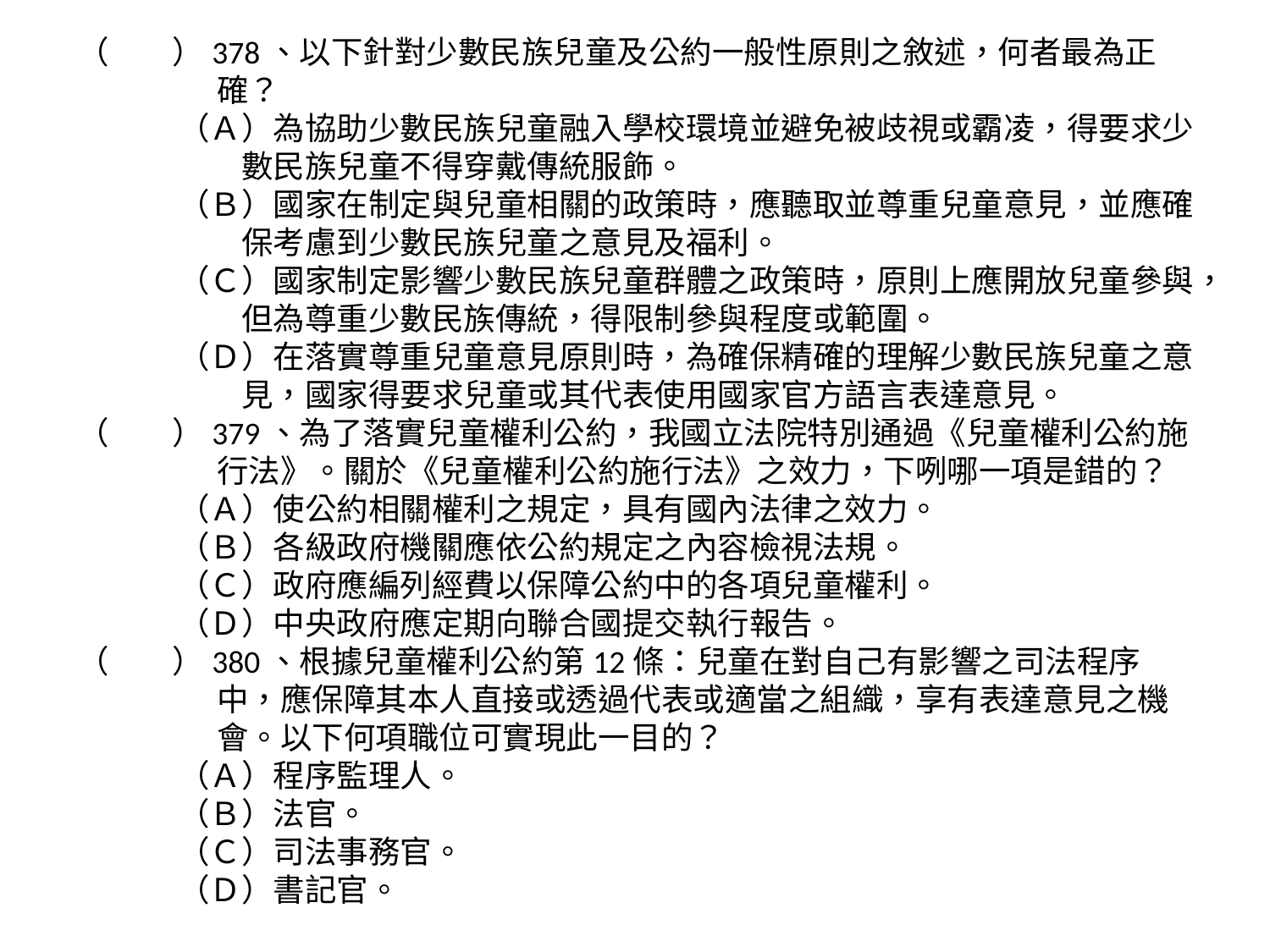

（　　）378、以下針對少數民族兒童及公約一般性原則之敘述，何者最為正確？
（Ａ）為協助少數民族兒童融入學校環境並避免被歧視或霸凌，得要求少數民族兒童不得穿戴傳統服飾。
（Ｂ）國家在制定與兒童相關的政策時，應聽取並尊重兒童意見，並應確保考慮到少數民族兒童之意見及福利。
（Ｃ）國家制定影響少數民族兒童群體之政策時，原則上應開放兒童參與，但為尊重少數民族傳統，得限制參與程度或範圍。
（Ｄ）在落實尊重兒童意見原則時，為確保精確的理解少數民族兒童之意見，國家得要求兒童或其代表使用國家官方語言表達意見。
（　　）379、為了落實兒童權利公約，我國立法院特別通過《兒童權利公約施行法》。關於《兒童權利公約施行法》之效力，下咧哪一項是錯的？
（Ａ）使公約相關權利之規定，具有國內法律之效力。
（Ｂ）各級政府機關應依公約規定之內容檢視法規。
（Ｃ）政府應編列經費以保障公約中的各項兒童權利。
（Ｄ）中央政府應定期向聯合國提交執行報告。
（　　）380、根據兒童權利公約第12條：兒童在對自己有影響之司法程序中，應保障其本人直接或透過代表或適當之組織，享有表達意見之機會。以下何項職位可實現此一目的？
（Ａ）程序監理人。
（Ｂ）法官。
（Ｃ）司法事務官。
（Ｄ）書記官。